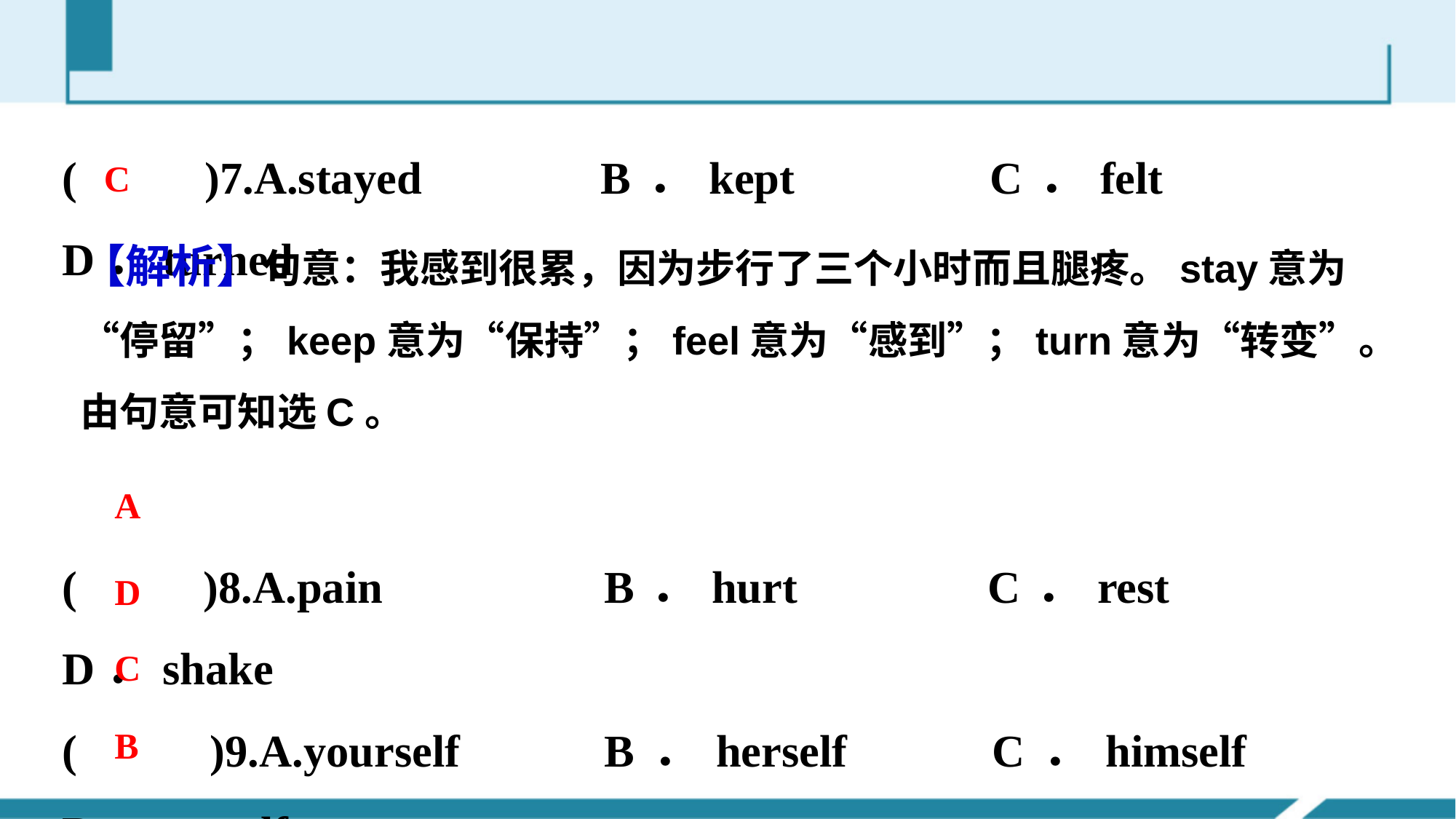

(　　)7.A.stayed           B．kept            C．felt               D．turned

(　　)8.A.pain              B．hurt            C．rest               D．shake
(　　)9.A.yourself        B．herself        C．himself         D．myself
(　　)10.A.arriving      B．getting        C．reaching       D．going
(　　)11.A.result          B．success        C．gift                D．luck

C
【解析】句意：我感到很累，因为步行了三个小时而且腿疼。stay意为“停留”；keep意为“保持”；feel意为“感到”；turn意为“转变”。由句意可知选C。
A
D
C
B